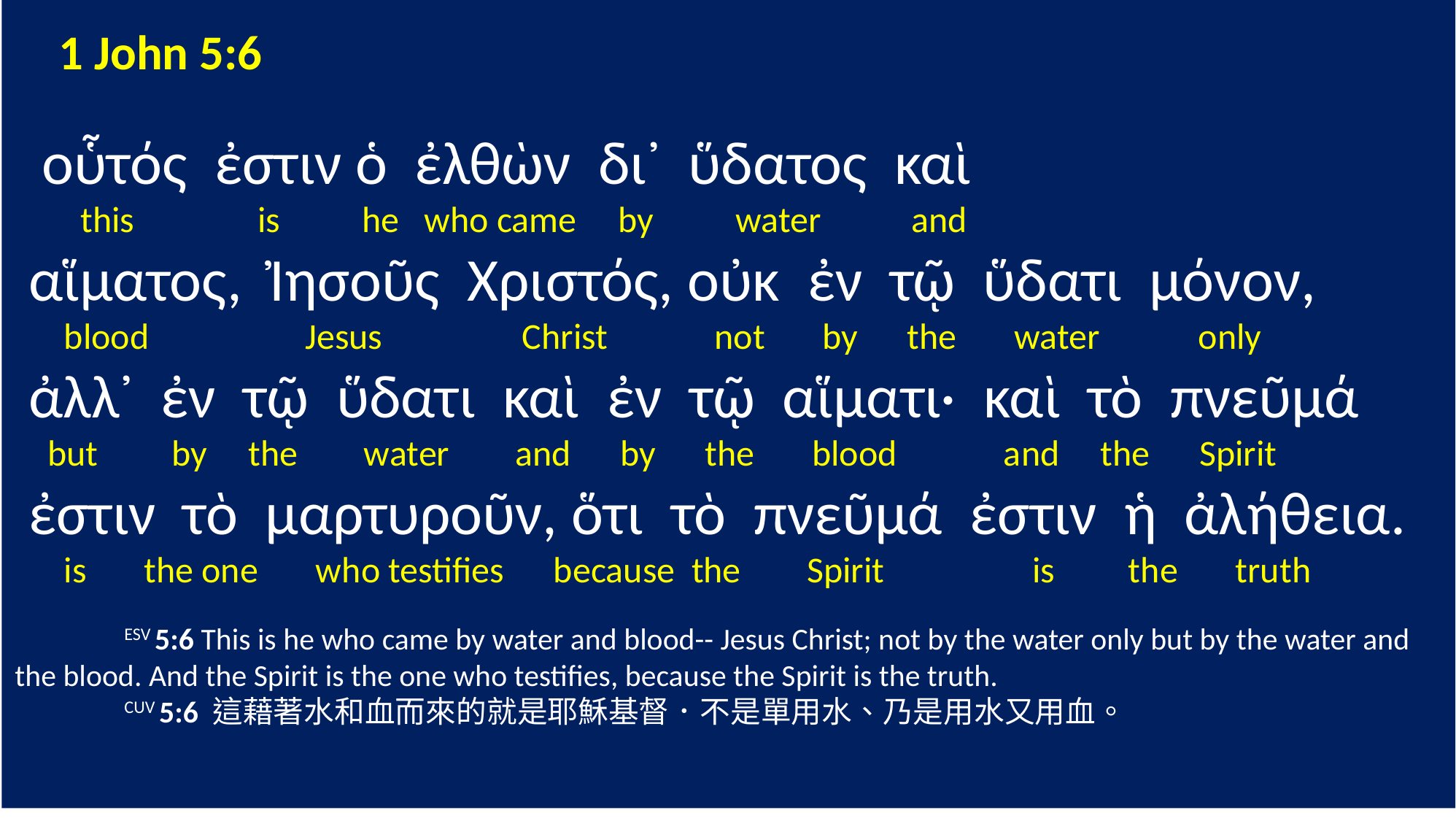

1 John 5:6

  οὗτός  ἐστιν ὁ  ἐλθὼν  δι᾽  ὕδατος  καὶ
        this               is          he   who came     by          water           and
 αἵματος,  Ἰησοῦς  Χριστός, οὐκ  ἐν  τῷ  ὕδατι  μόνον,
      blood                   Jesus                 Christ             not       by      the       water            only
 ἀλλ᾽  ἐν  τῷ  ὕδατι  καὶ  ἐν  τῷ  αἵματι·  καὶ  τὸ  πνεῦμά
    but         by     the        water        and      by      the       blood             and     the      Spirit
 ἐστιν  τὸ  μαρτυροῦν, ὅτι  τὸ  πνεῦμά  ἐστιν  ἡ  ἀλήθεια.
      is       the one       who testifies      because  the        Spirit                  is         the       truth

	ESV 5:6 This is he who came by water and blood-- Jesus Christ; not by the water only but by the water and the blood. And the Spirit is the one who testifies, because the Spirit is the truth.
	CUV 5:6 這藉著水和血而來的就是耶穌基督．不是單用水、乃是用水又用血。